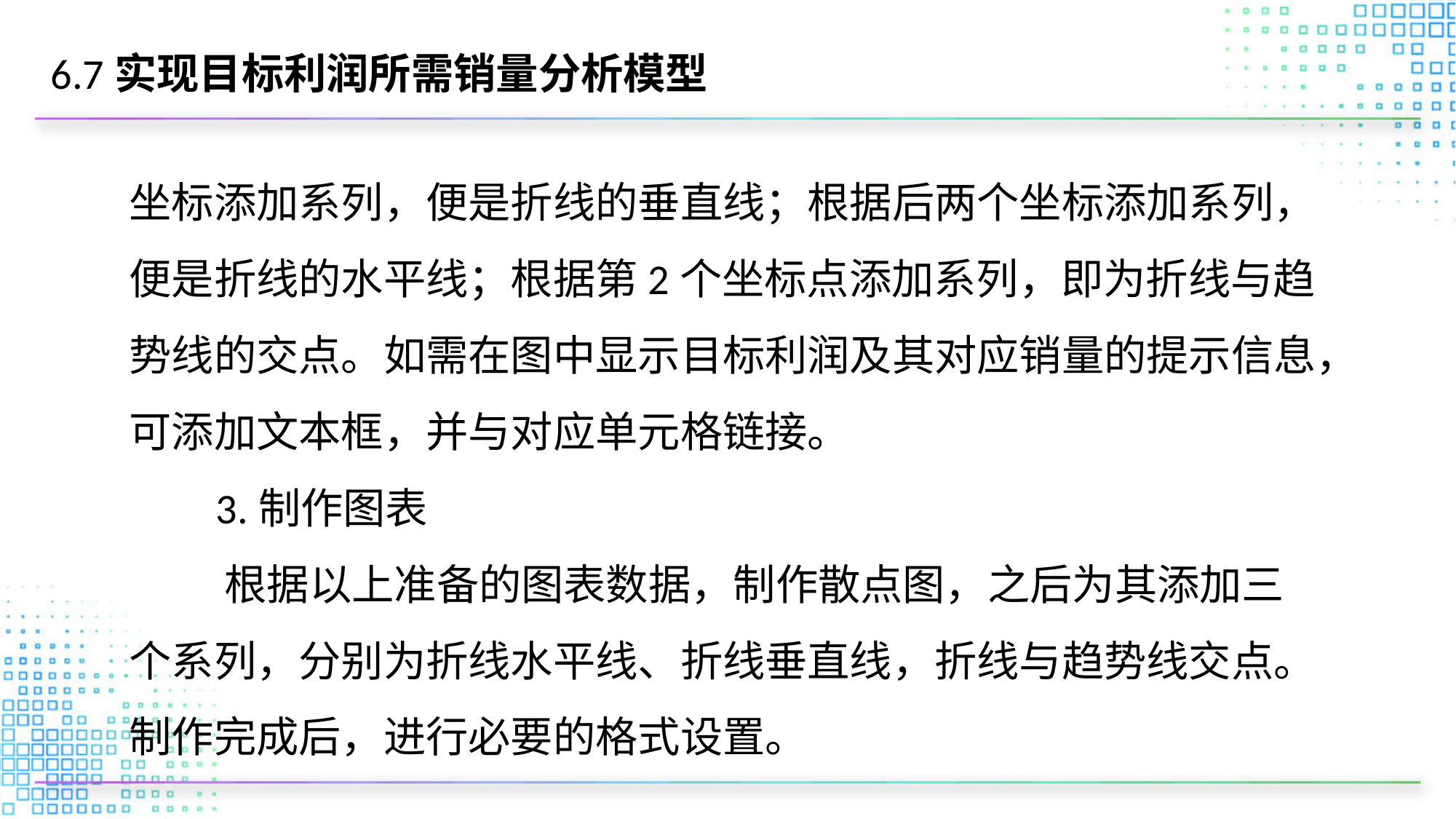

# 6.7实现目标利润所需销量分析模型
坐标添加系列，便是折线的垂直线；根据后两个坐标添加系列，便是折线的水平线；根据第2个坐标点添加系列，即为折线与趋势线的交点。如需在图中显示目标利润及其对应销量的提示信息，可添加文本框，并与对应单元格链接。
         3.制作图表
         根据以上准备的图表数据，制作散点图，之后为其添加三个系列，分别为折线水平线、折线垂直线，折线与趋势线交点。制作完成后，进行必要的格式设置。